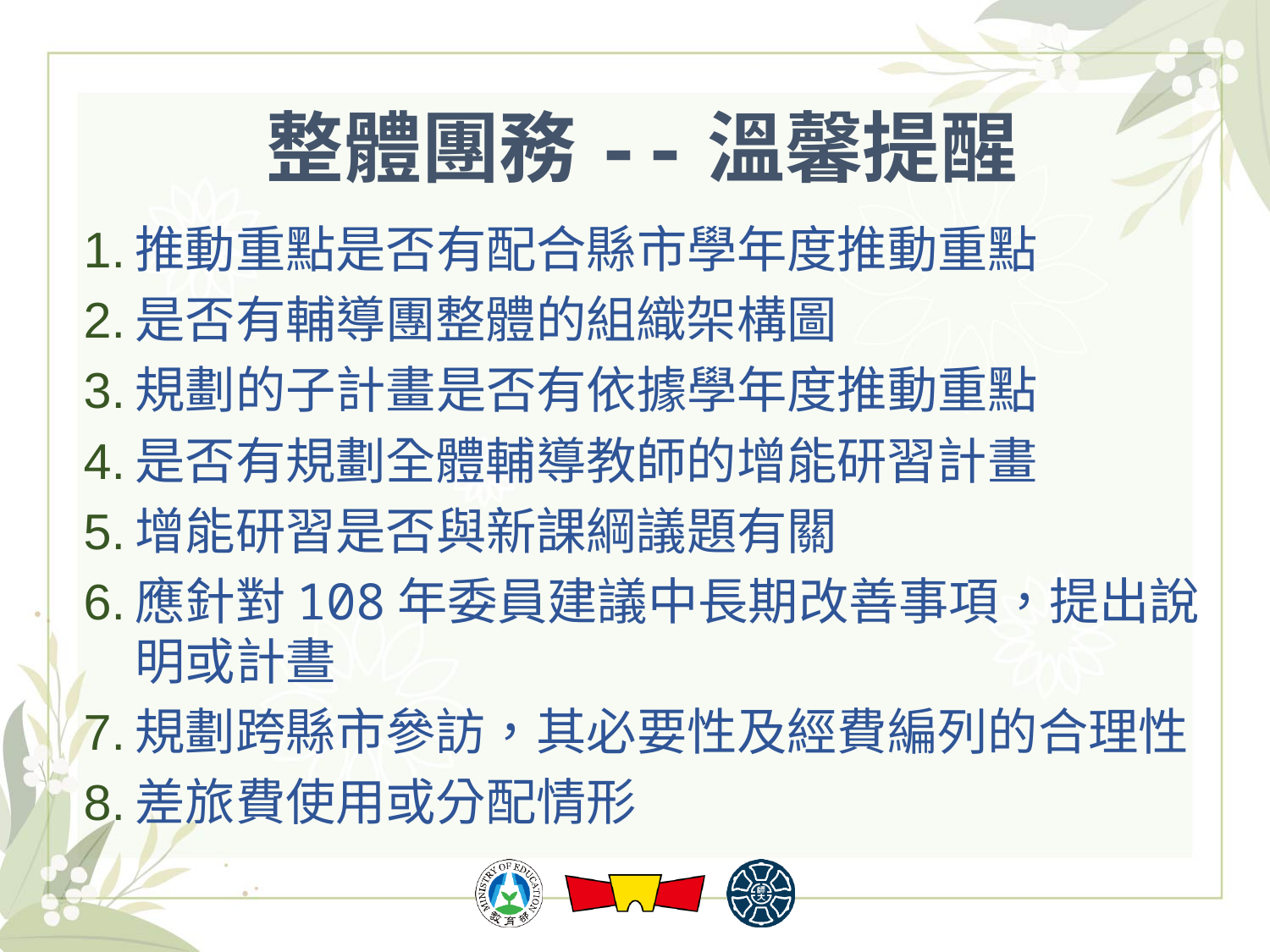

# 整體團務--溫馨提醒
推動重點是否有配合縣市學年度推動重點
是否有輔導團整體的組織架構圖
規劃的子計畫是否有依據學年度推動重點
是否有規劃全體輔導教師的增能研習計畫
增能研習是否與新課綱議題有關
應針對108年委員建議中長期改善事項，提出說明或計晝
規劃跨縣市參訪，其必要性及經費編列的合理性
差旅費使用或分配情形